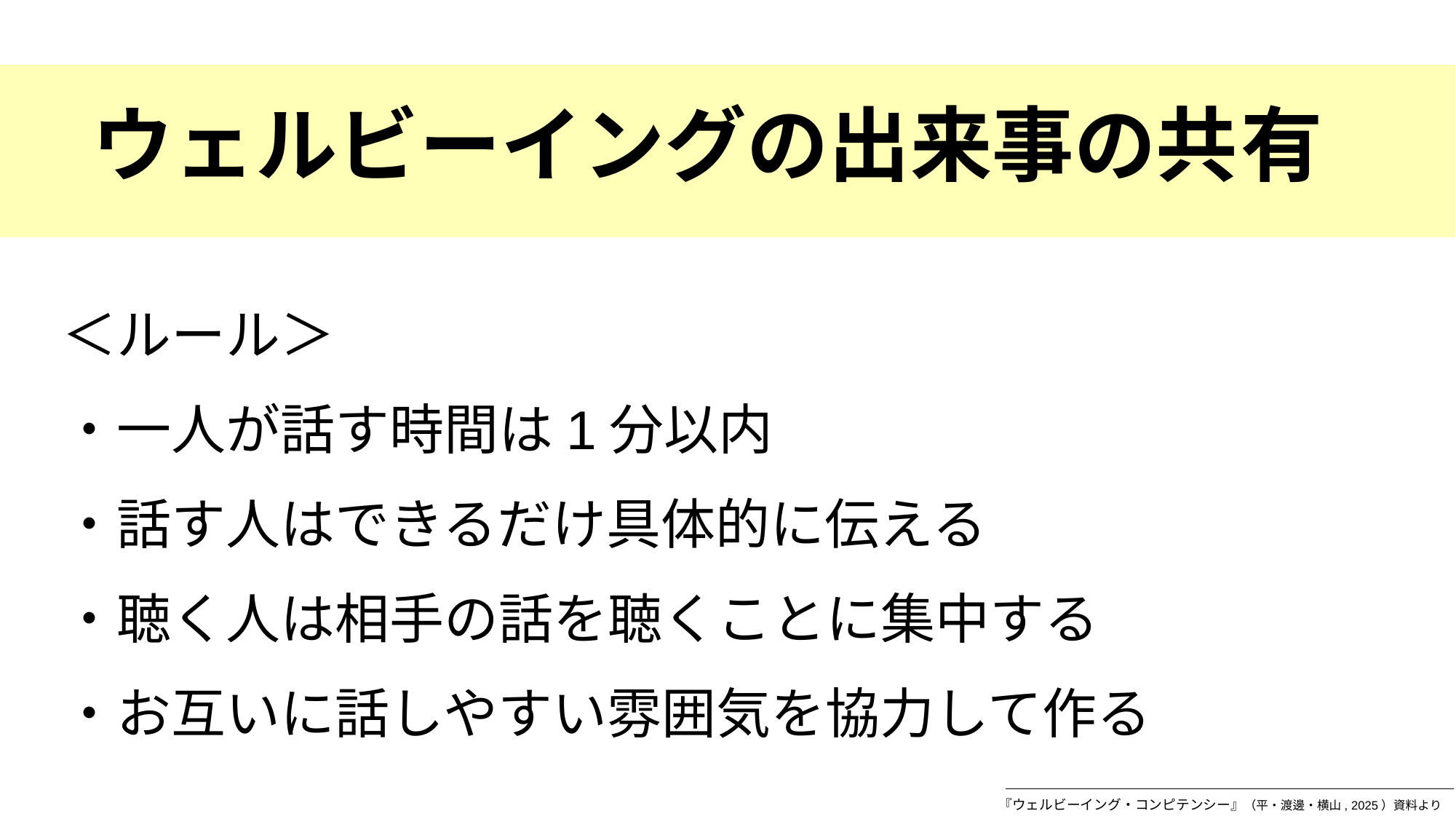

ウェルビーイングの出来事の共有

＜ルール＞

・一人が話す時間は1分以内

・話す人はできるだけ具体的に伝える

・聴く人は相手の話を聴くことに集中する

・お互いに話しやすい雰囲気を協力して作る